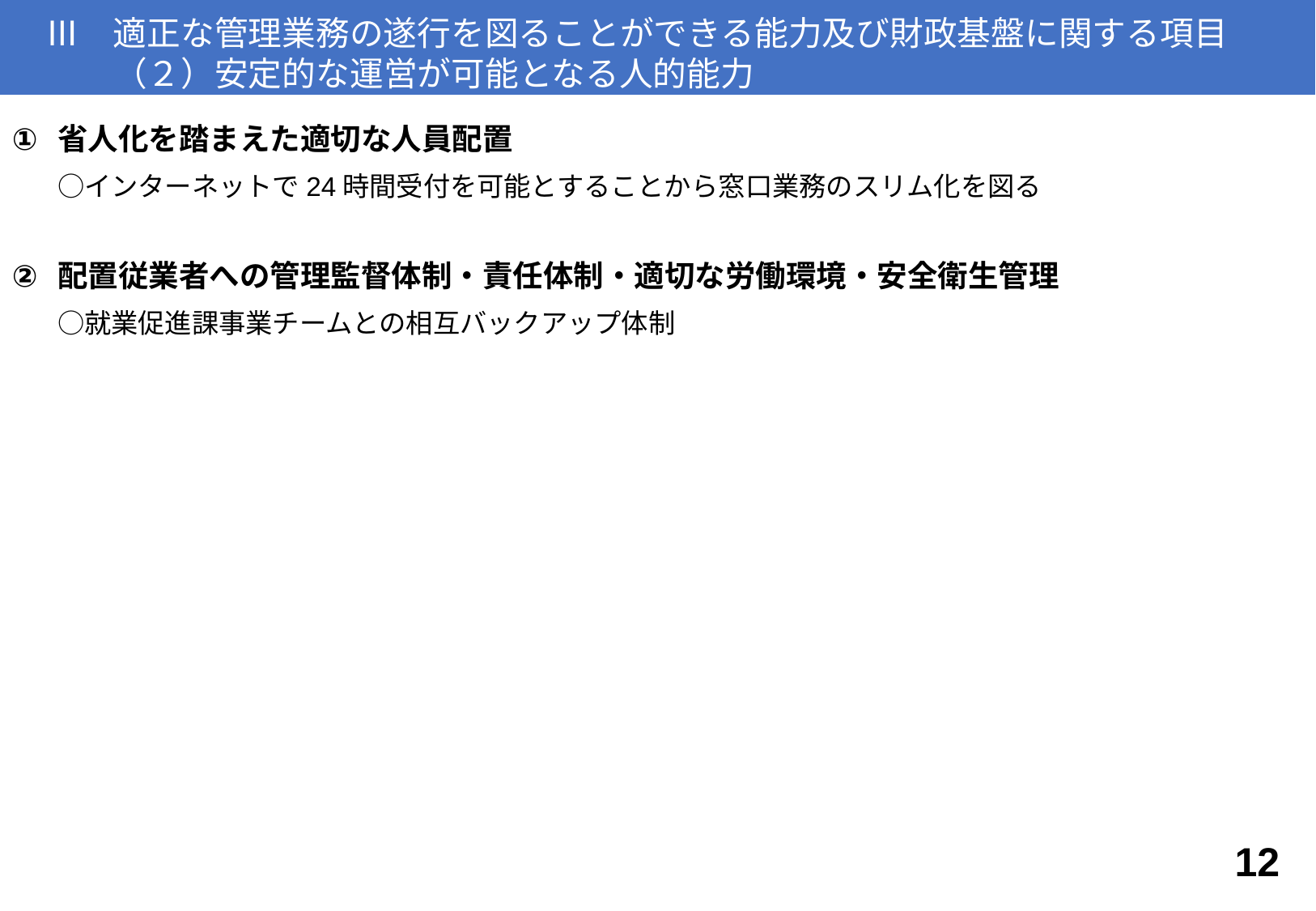

Ⅲ　適正な管理業務の遂行を図ることができる能力及び財政基盤に関する項目
　　　（２）安定的な運営が可能となる人的能力
省人化を踏まえた適切な人員配置
○インターネットで24時間受付を可能とすることから窓口業務のスリム化を図る
配置従業者への管理監督体制・責任体制・適切な労働環境・安全衛生管理
○就業促進課事業チームとの相互バックアップ体制
12